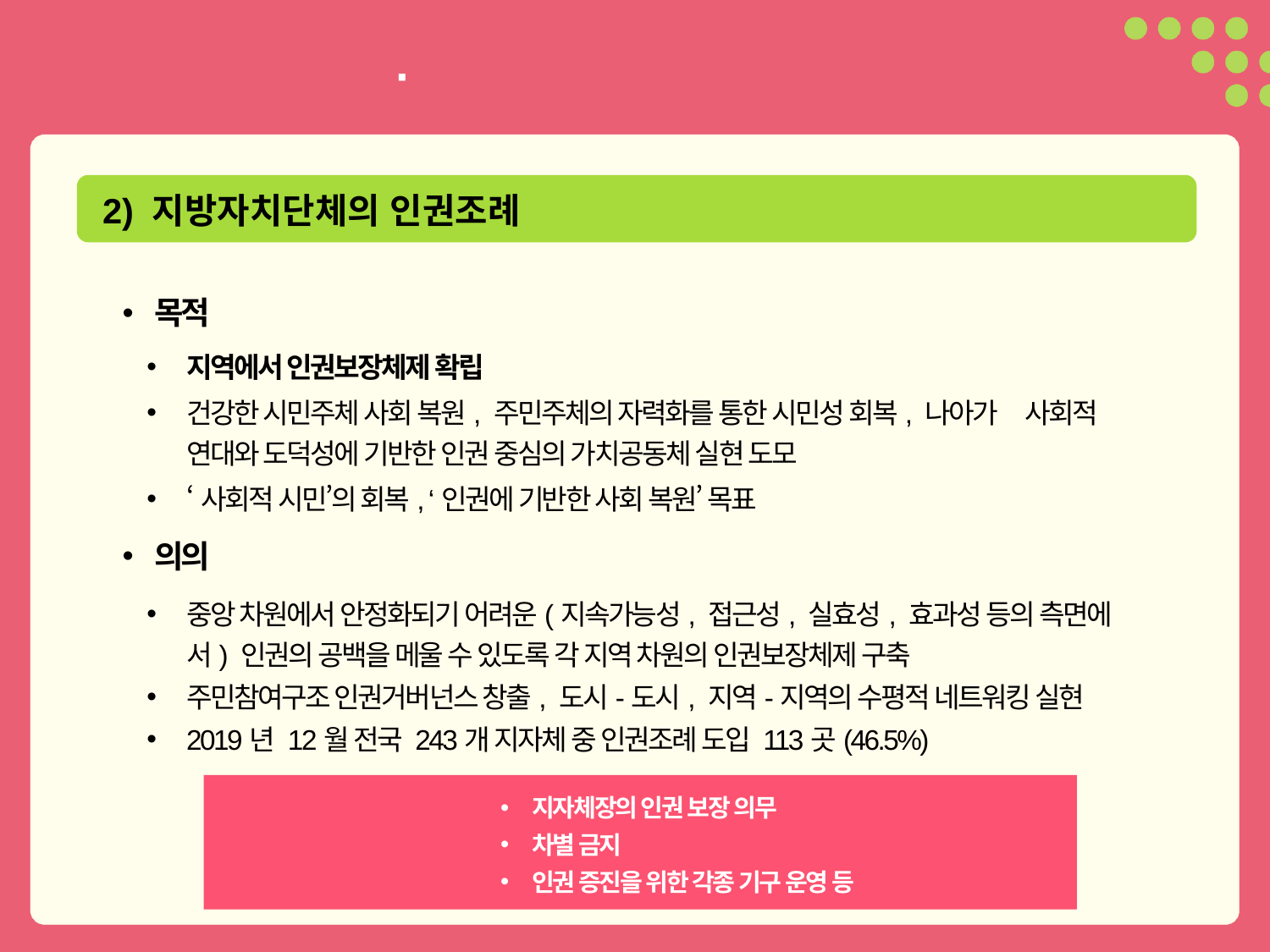

2) 지방자치단체의 인권조례
목적
지역에서 인권보장체제 확립
건강한 시민주체 사회 복원, 주민주체의 자력화를 통한 시민성 회복, 나아가     사회적 연대와 도덕성에 기반한 인권 중심의 가치공동체 실현 도모
‘사회적 시민’의 회복, ‘인권에 기반한 사회 복원’ 목표
의의
중앙 차원에서 안정화되기 어려운(지속가능성, 접근성, 실효성, 효과성 등의 측면에서) 인권의 공백을 메울 수 있도록 각 지역 차원의 인권보장체제 구축
주민참여구조 인권거버넌스 창출, 도시-도시, 지역-지역의 수평적 네트워킹 실현
2019년 12월 전국 243개 지자체 중 인권조례 도입 113곳(46.5%)

지자체장의 인권 보장 의무
차별 금지
인권 증진을 위한 각종 기구 운영 등
인권기본조례
29